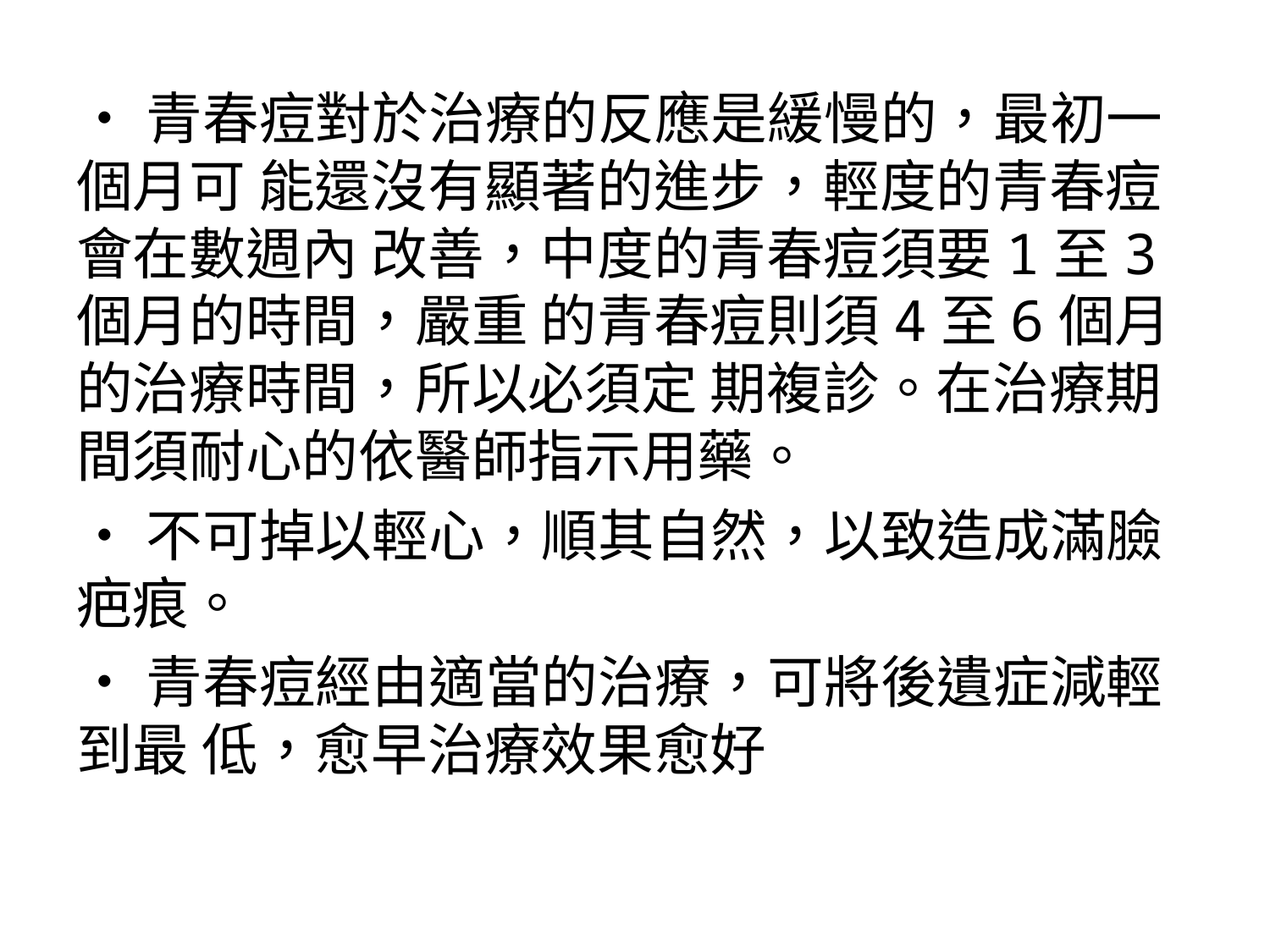

•青春痘對於治療的反應是緩慢的，最初一個月可 能還沒有顯著的進步，輕度的青春痘會在數週內 改善，中度的青春痘須要1至3個月的時間，嚴重 的青春痘則須4至6個月的治療時間，所以必須定 期複診。在治療期間須耐心的依醫師指示用藥。
•不可掉以輕心，順其自然，以致造成滿臉疤痕。
•青春痘經由適當的治療，可將後遺症減輕到最 低，愈早治療效果愈好